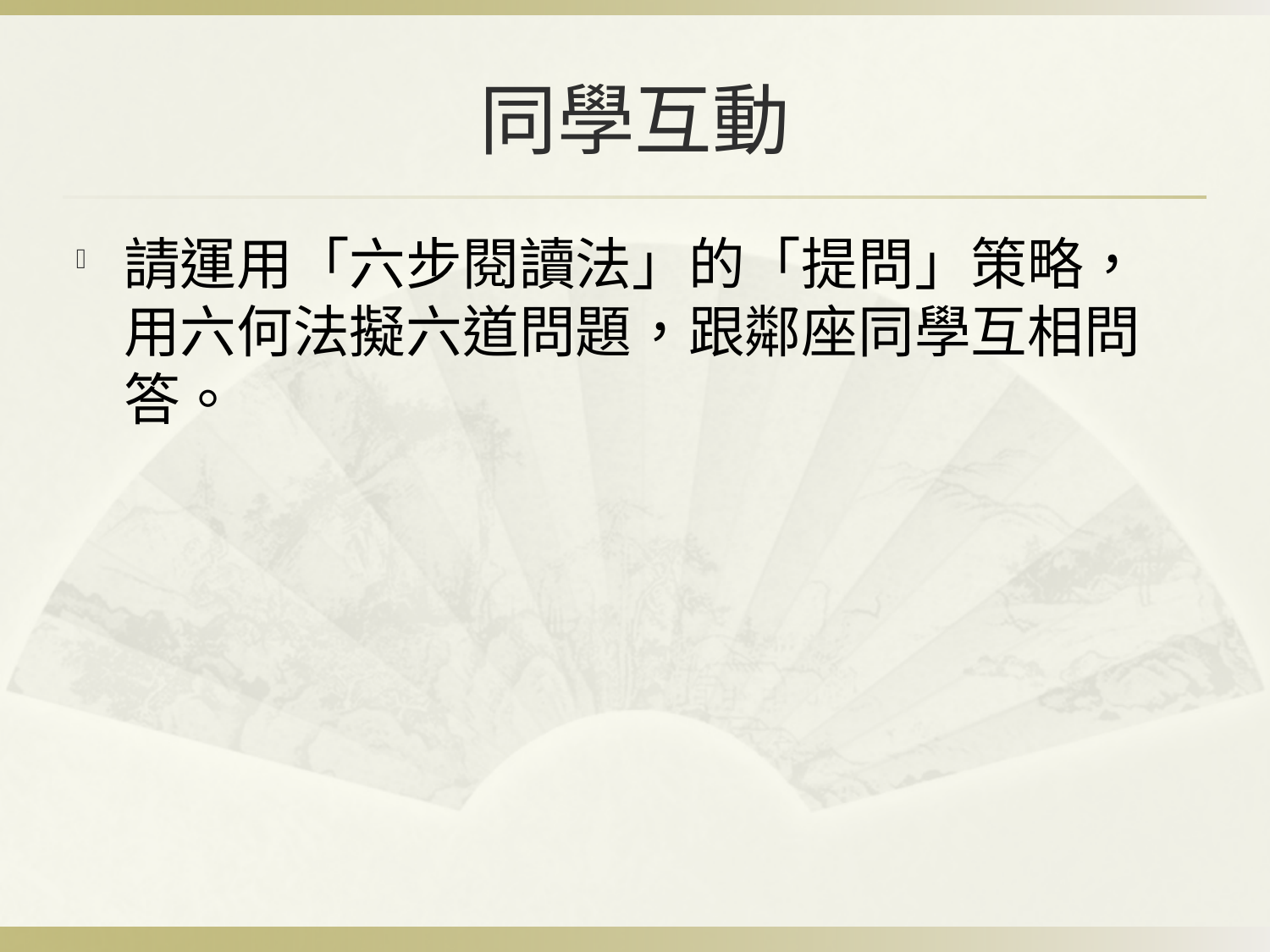

# 同學互動
請運用「六步閱讀法」的「提問」策略，用六何法擬六道問題，跟鄰座同學互相問答。